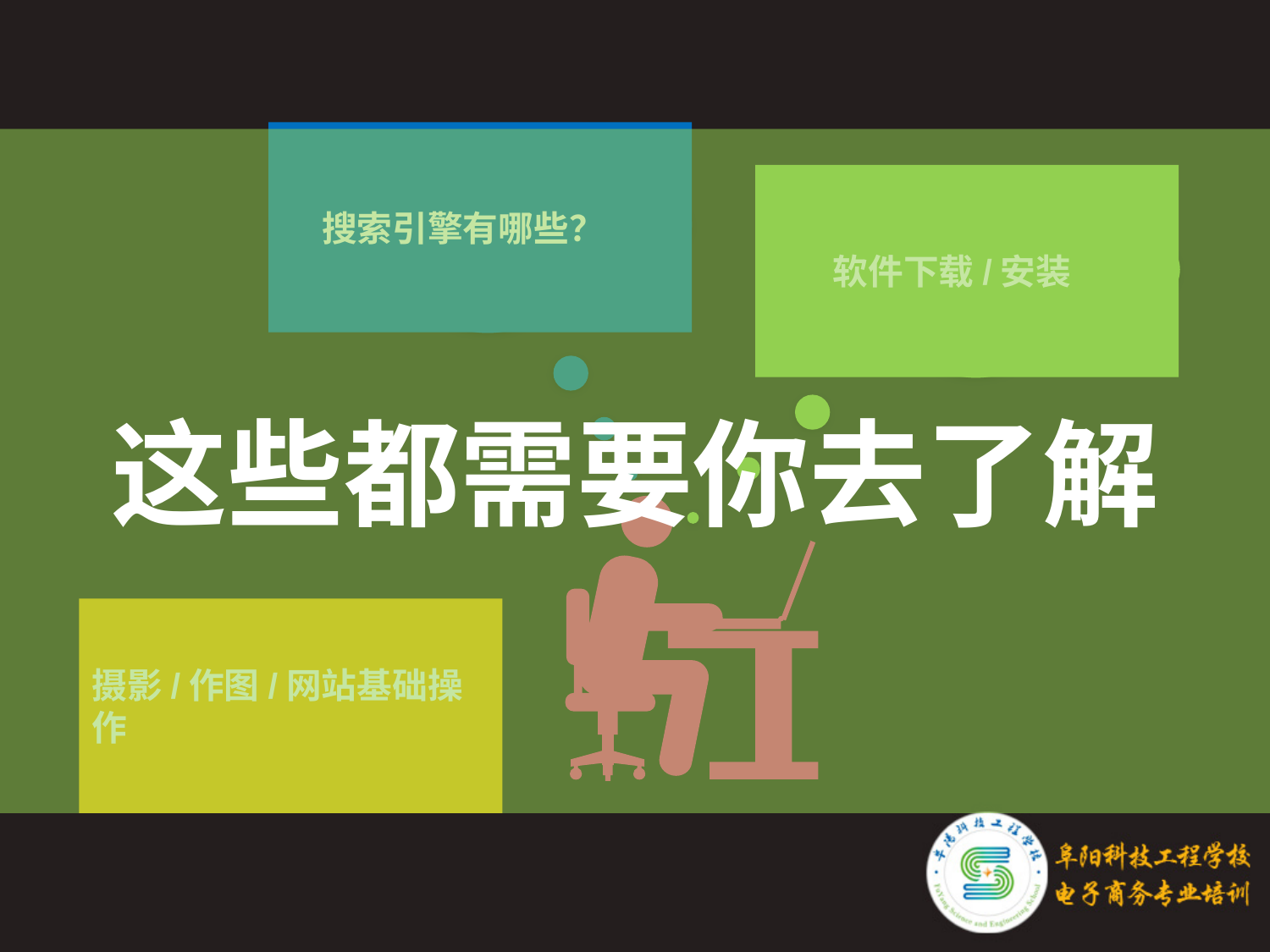

#
技  术
    搜索引擎有哪些？
这些都需要你去了解
       软件下载/安装
营  销

摄影/作图/网站基础操作